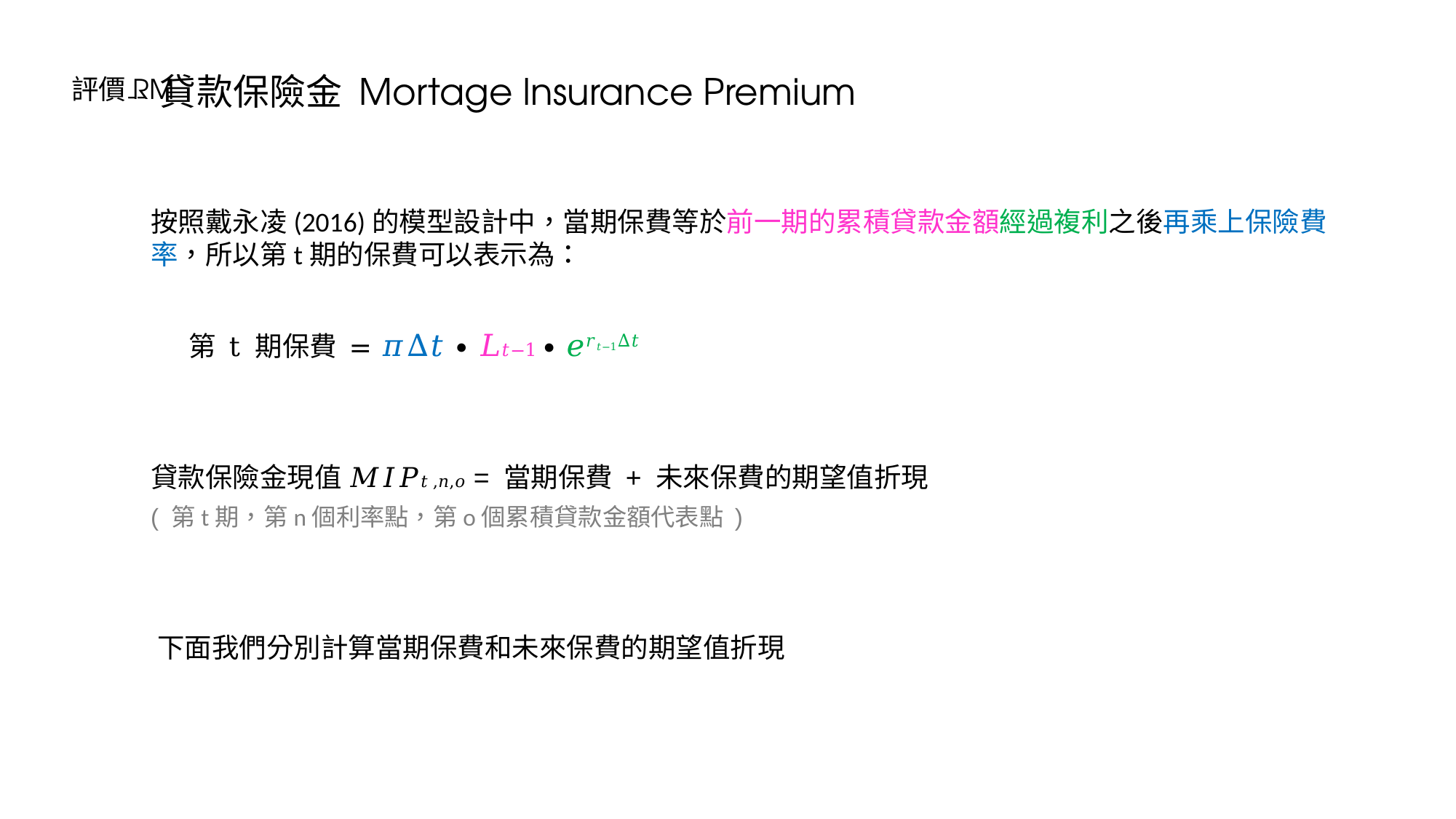

-- 貸款保險金 Mortage Insurance Premium
評價RM
按照戴永凌(2016)的模型設計中，當期保費等於前一期的累積貸款金額經過複利之後再乘上保險費率，所以第t期的保費可以表示為：
第 t 期保費 = 𝜋Δ𝑡 ∙ 𝐿𝑡−1 ∙ 𝑒𝑟𝑡−1Δ𝑡
貸款保險金現值 𝑀𝐼𝑃𝑡,𝑛,𝑜 = 當期保費 + 未來保費的期望值折現

( 第t期，第n個利率點，第o個累積貸款金額代表點 )
下面我們分別計算當期保費和未來保費的期望值折現